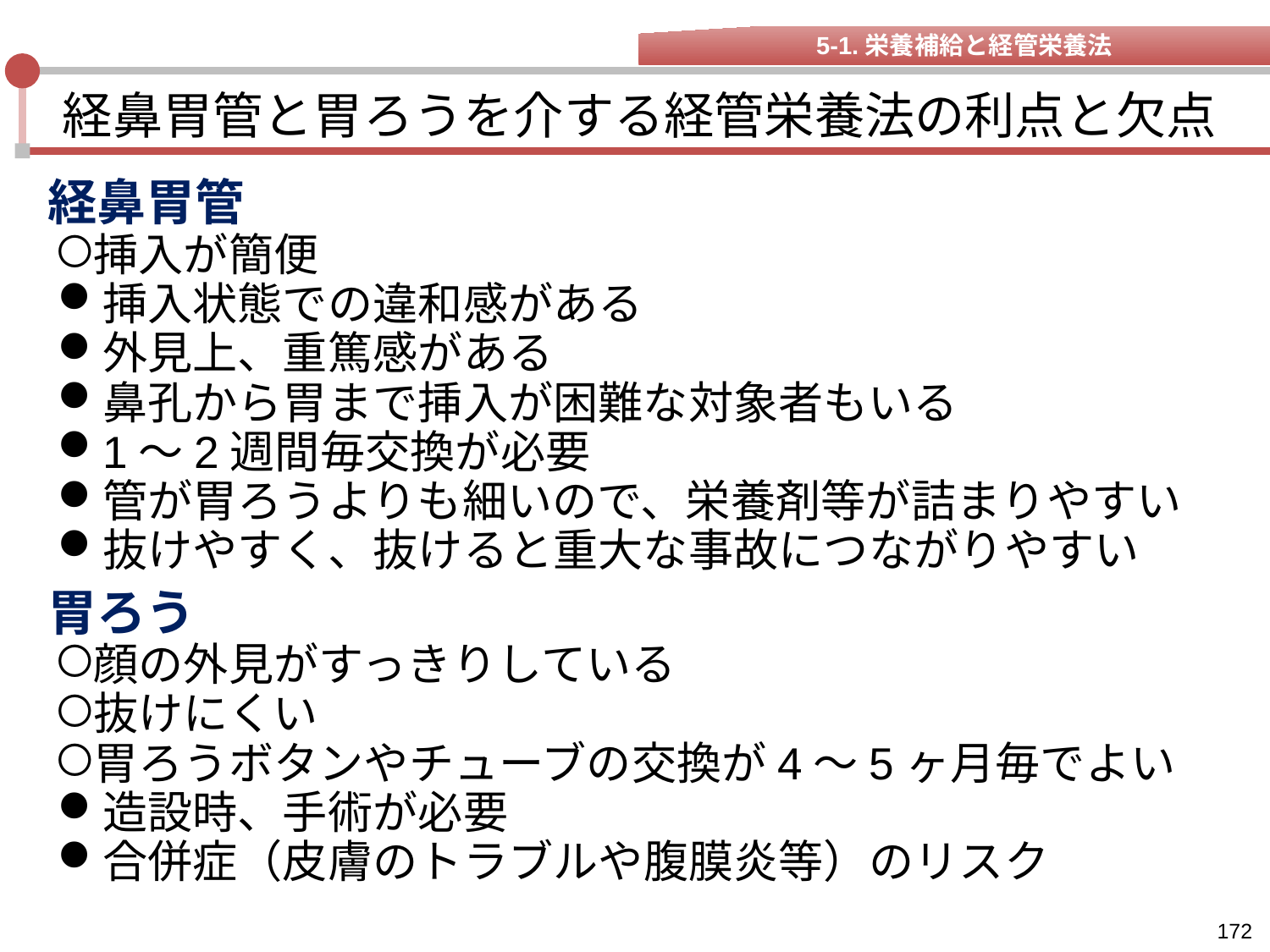

5-1.栄養補給と経管栄養法
# 経鼻胃管と胃ろうを介する経管栄養法の利点と欠点
経鼻胃管
挿入が簡便
挿入状態での違和感がある
外見上、重篤感がある
鼻孔から胃まで挿入が困難な対象者もいる
1～2週間毎交換が必要
管が胃ろうよりも細いので、栄養剤等が詰まりやすい
抜けやすく、抜けると重大な事故につながりやすい
胃ろう
顔の外見がすっきりしている
抜けにくい
胃ろうボタンやチューブの交換が4～5ヶ月毎でよい
造設時、手術が必要
合併症（皮膚のトラブルや腹膜炎等）のリスク
172